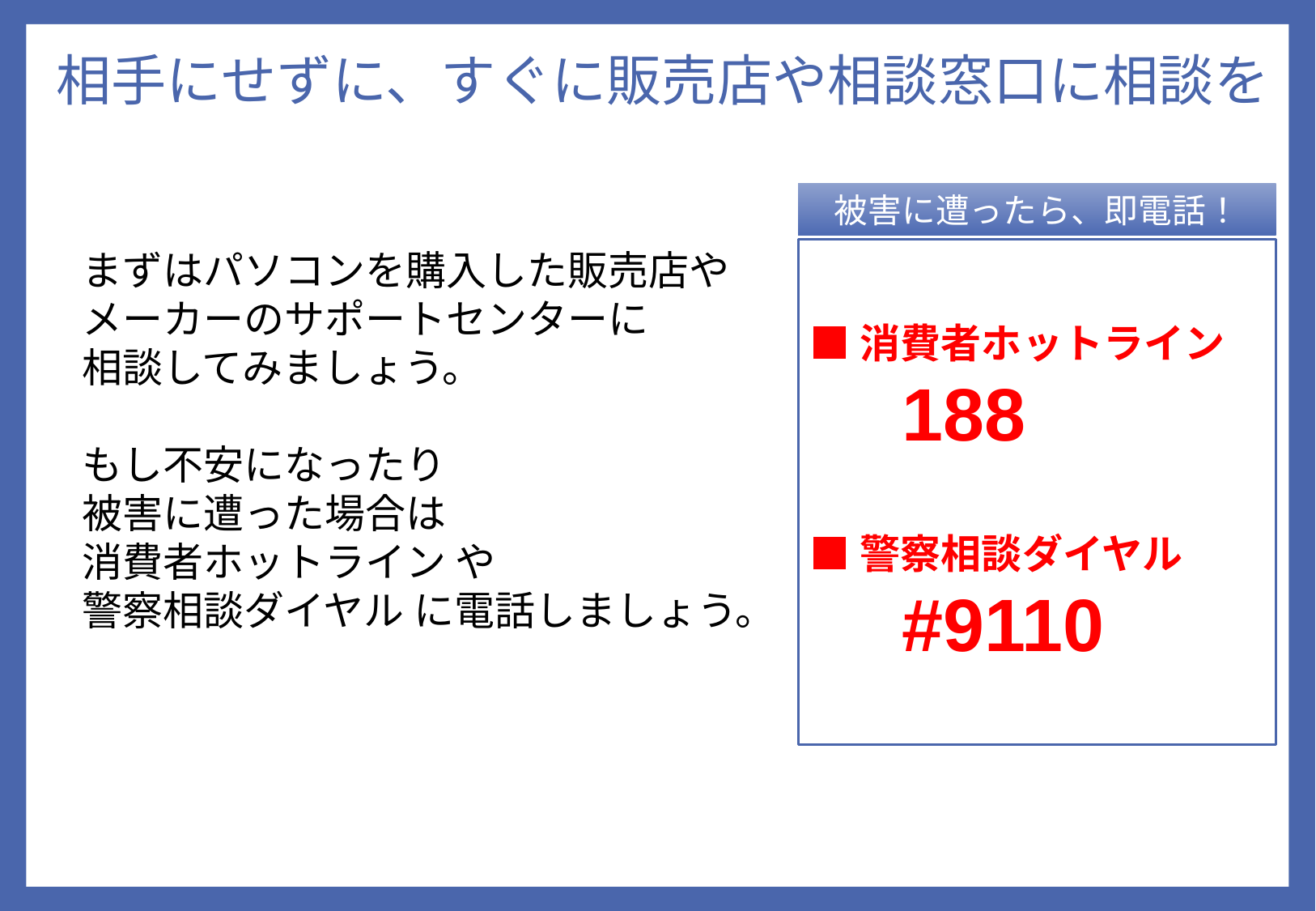

# 相手にせずに、すぐに販売店や相談窓口に相談を
被害に遭ったら、即電話！
まずはパソコンを購⼊した販売店やメーカーのサポートセンターに
相談してみましょう。

もし不安になったり
被害に遭った場合は
消費者ホットライン や
警察相談ダイヤル に電話しましょう。

■消費者ホットライン
　188

■警察相談ダイヤル
　#9110